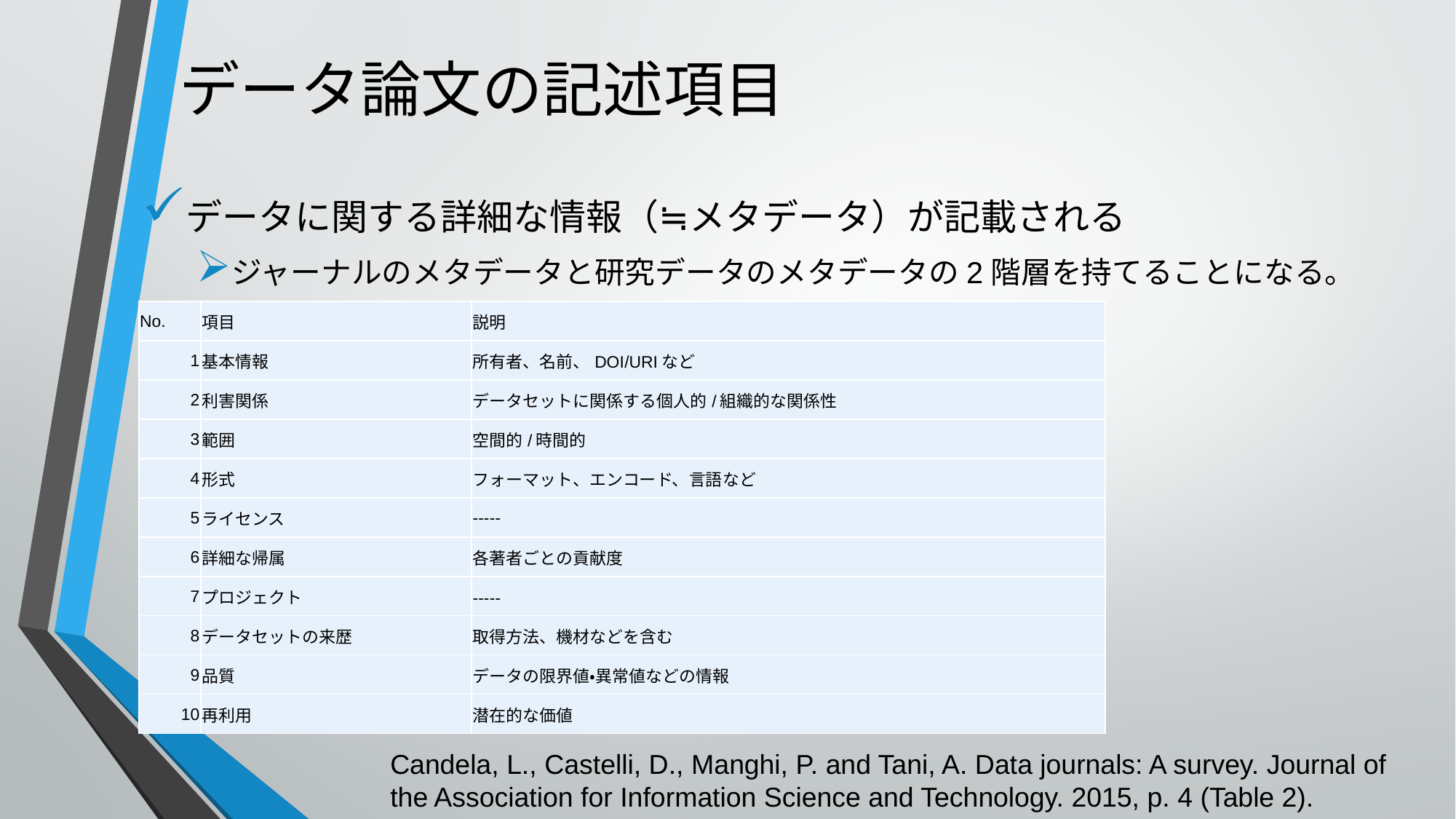

# データ論文の記述項目
データに関する詳細な情報（≒メタデータ）が記載される
ジャーナルのメタデータと研究データのメタデータの2階層を持てることになる。
| No. | 項目 | 説明 |
| --- | --- | --- |
| 1 | 基本情報 | 所有者、名前、DOI/URIなど |
| 2 | 利害関係 | データセットに関係する個人的/組織的な関係性 |
| 3 | 範囲 | 空間的/時間的 |
| 4 | 形式 | フォーマット、エンコード、言語など |
| 5 | ライセンス | ----- |
| 6 | 詳細な帰属 | 各著者ごとの貢献度 |
| 7 | プロジェクト | ----- |
| 8 | データセットの来歴 | 取得方法、機材などを含む |
| 9 | 品質 | データの限界値・異常値などの情報 |
| 10 | 再利用 | 潜在的な価値 |
Candela, L., Castelli, D., Manghi, P. and Tani, A. Data journals: A survey. Journal of the Association for Information Science and Technology. 2015, p. 4 (Table 2).